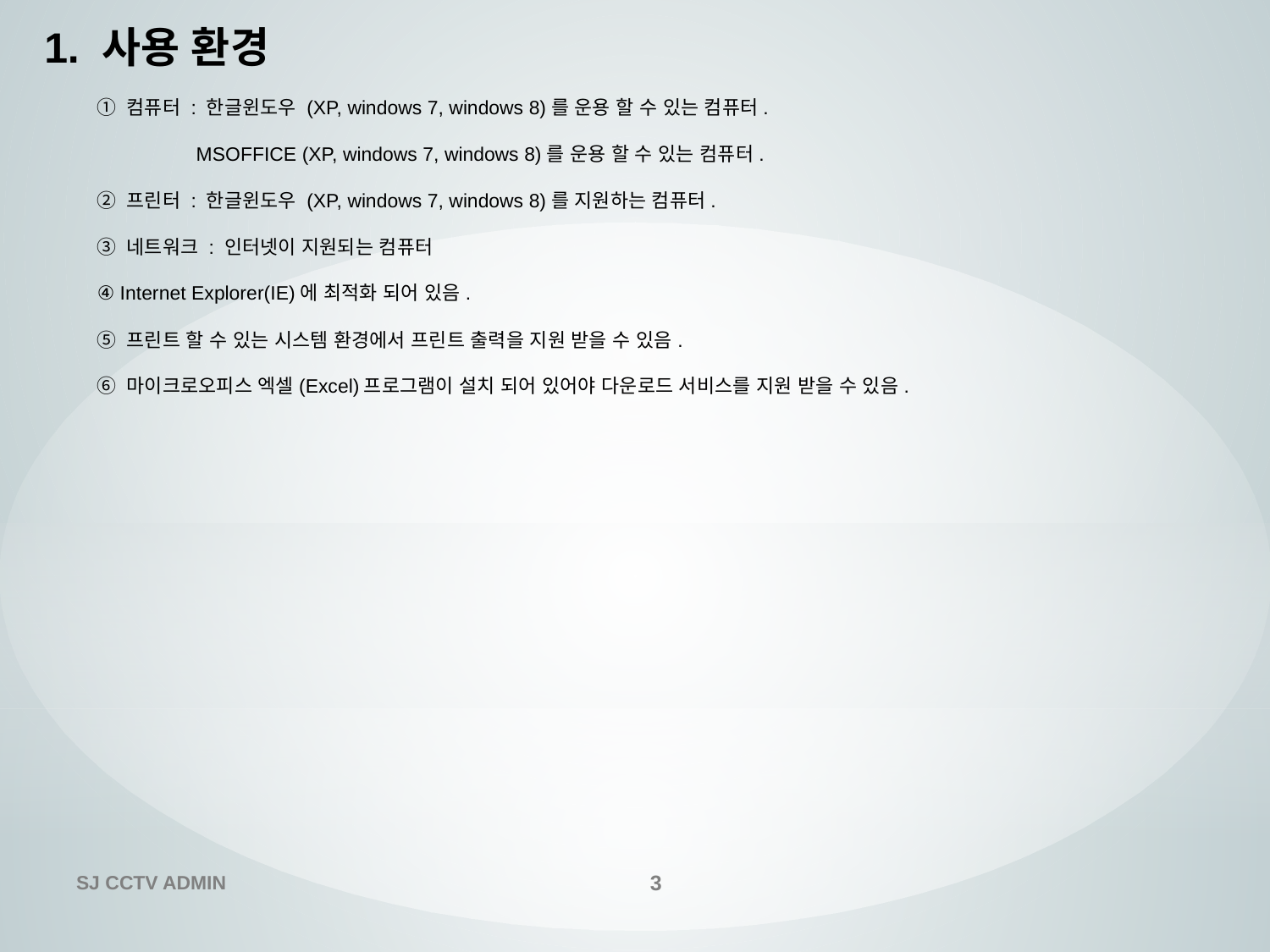

1. 사용 환경
① 컴퓨터 : 한글윈도우 (XP, windows 7, windows 8)를 운용 할 수 있는 컴퓨터.

                  MSOFFICE (XP, windows 7, windows 8)를 운용 할 수 있는 컴퓨터.

② 프린터 : 한글윈도우 (XP, windows 7, windows 8)를 지원하는 컴퓨터.

③ 네트워크 : 인터넷이 지원되는 컴퓨터

④ Internet Explorer(IE)에 최적화 되어 있음.

⑤ 프린트 할 수 있는 시스템 환경에서 프린트 출력을 지원 받을 수 있음.

⑥ 마이크로오피스 엑셀(Excel)프로그램이 설치 되어 있어야 다운로드 서비스를 지원 받을 수 있음.

SJ CCTV ADMIN
3